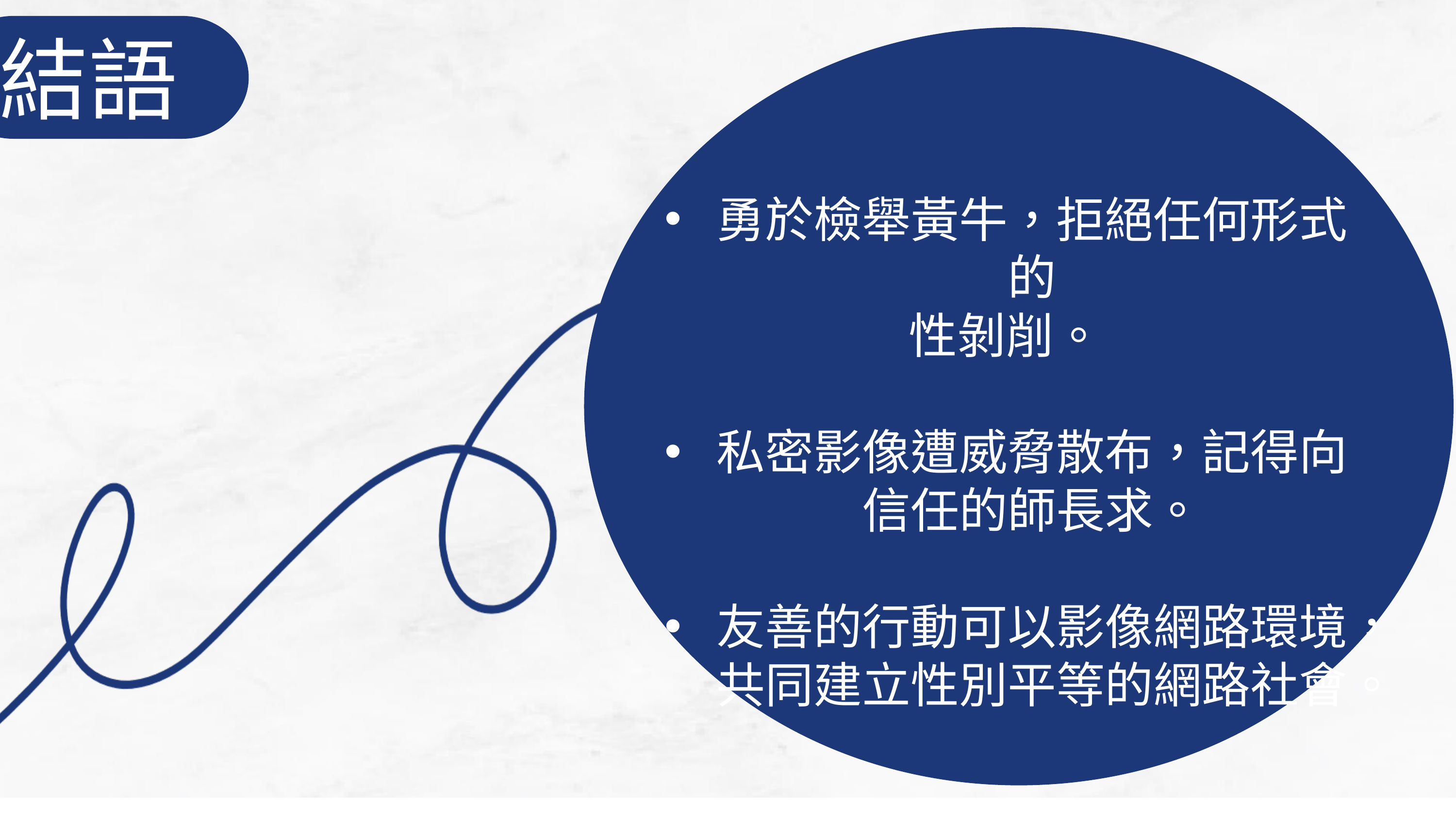

結語

勇於檢舉黃牛，拒絕任何形式的
性剝削。

私密影像遭威脅散布，記得向信任的師長求。

友善的行動可以影像網路環境，共同建立性別平等的網路社會。